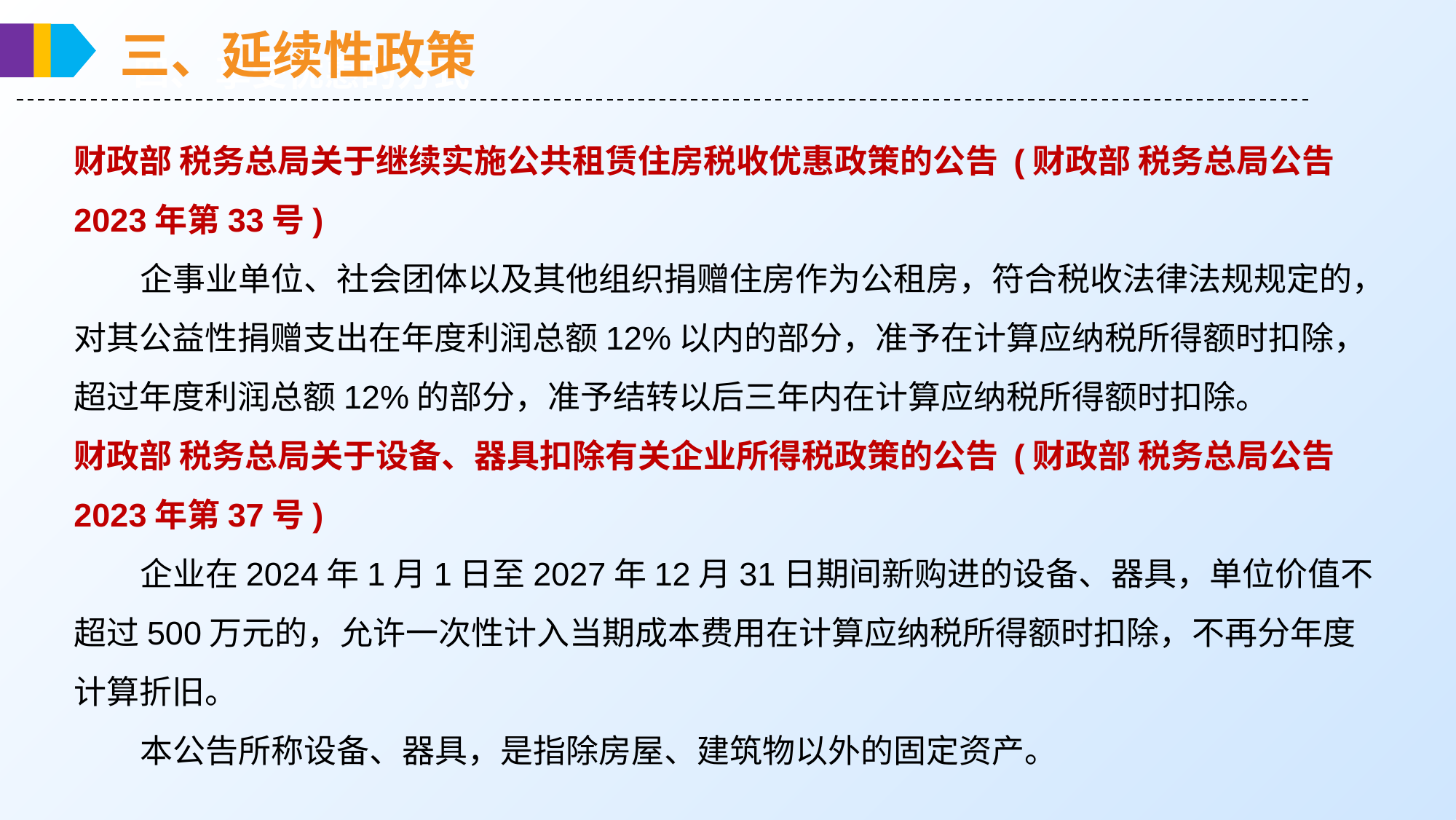

三、延续性政策

四、 享受优惠的方式
财政部 税务总局关于继续实施公共租赁住房税收优惠政策的公告 (财政部 税务总局公告2023年第33号)
        企事业单位、社会团体以及其他组织捐赠住房作为公租房，符合税收法律法规规定的，对其公益性捐赠支出在年度利润总额12%以内的部分，准予在计算应纳税所得额时扣除，超过年度利润总额12%的部分，准予结转以后三年内在计算应纳税所得额时扣除。
财政部 税务总局关于设备、器具扣除有关企业所得税政策的公告 (财政部 税务总局公告2023年第37号)
        企业在2024年1月1日至2027年12月31日期间新购进的设备、器具，单位价值不超过500万元的，允许一次性计入当期成本费用在计算应纳税所得额时扣除，不再分年度计算折旧。
        本公告所称设备、器具，是指除房屋、建筑物以外的固定资产。